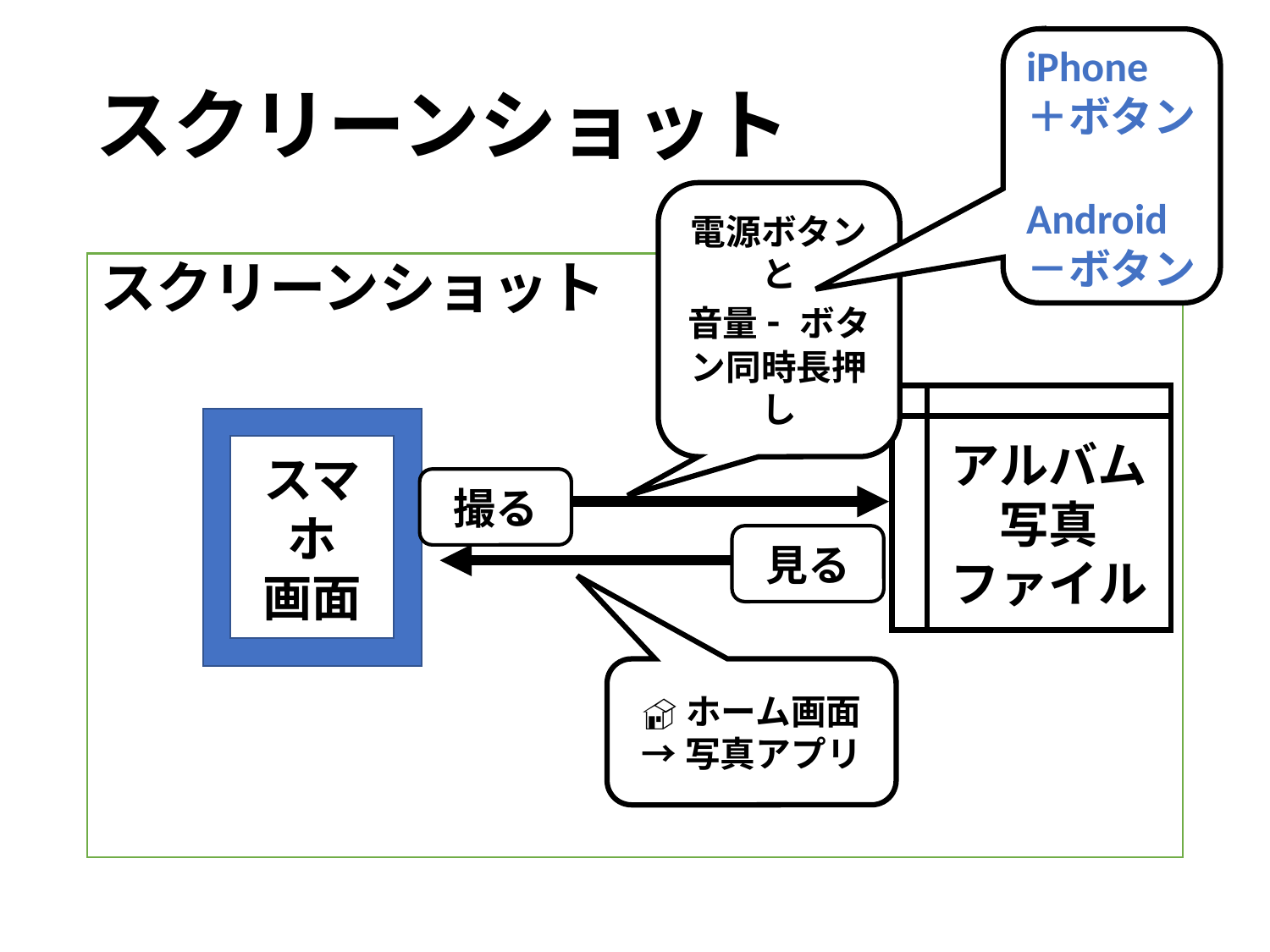

iPhone ＋ボタン

Android －ボタン
# スクリーンショット
電源ボタンと
音量- ボタン同時長押し
スクリーンショット

アルバム
写真
ファイル
スマホ
画面
撮る
見る
🏠ホーム画面
→写真アプリ